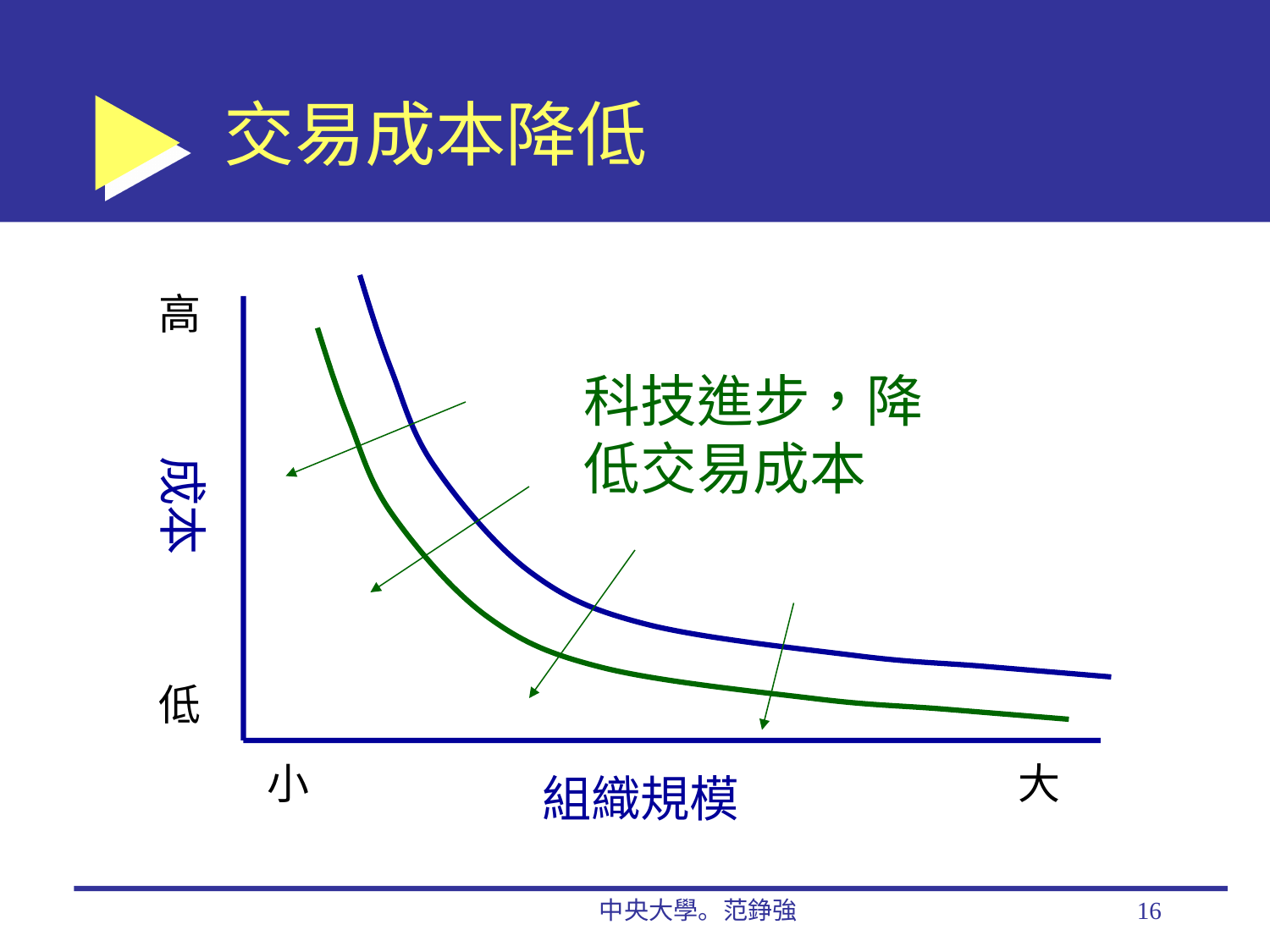

# 交易成本降低

高

科技進步，降低交易成本

成本
低

小
大
組織規模
中央大學。范錚強
16